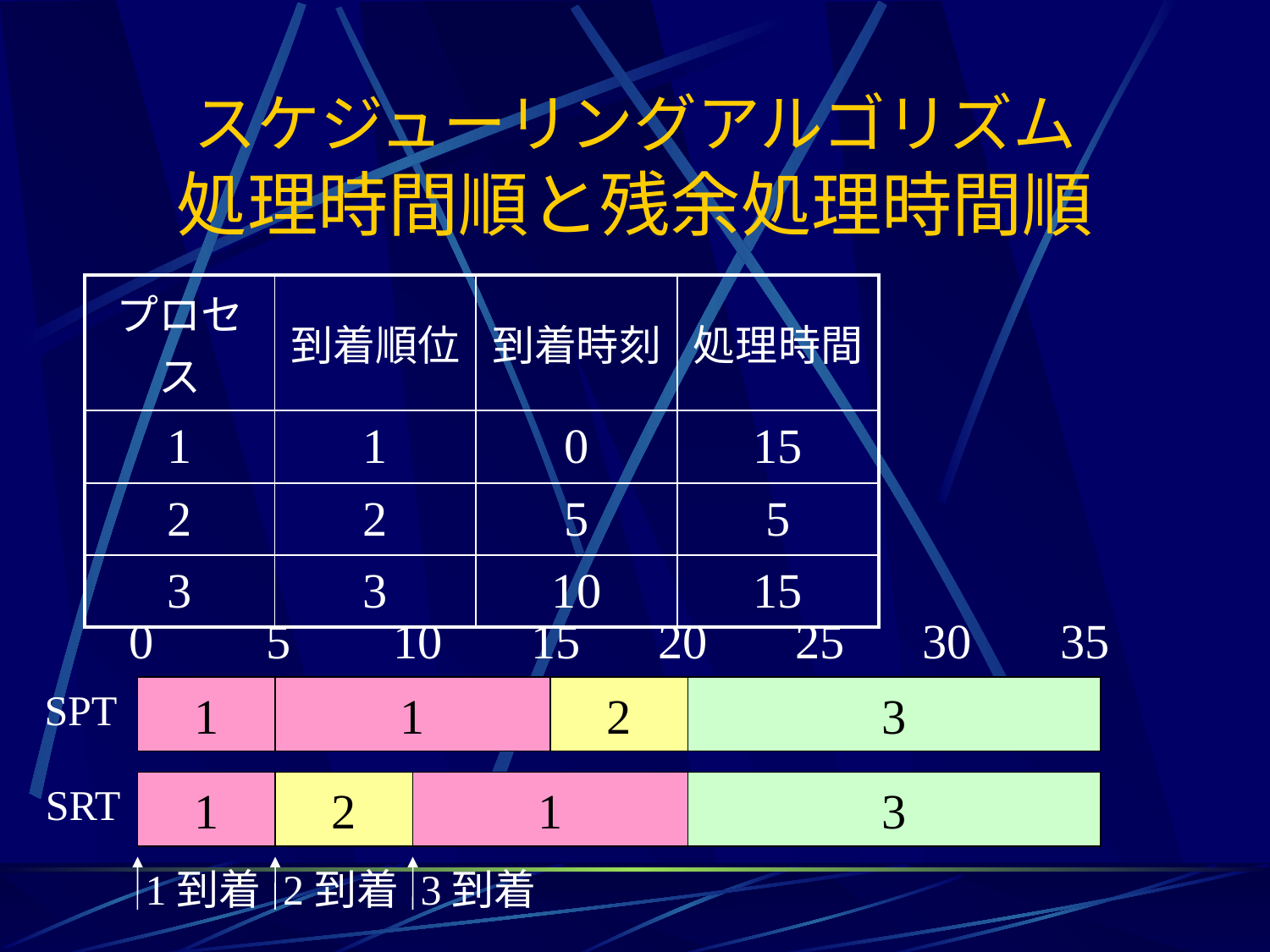

# スケジューリングアルゴリズム 処理時間順と残余処理時間順
| プロセス | 到着順位 | 到着時刻 | 処理時間 |
| --- | --- | --- | --- |
| 1 | 1 | 0 | 15 |
| 2 | 2 | 5 | 5 |
| 3 | 3 | 10 | 15 |
0
5
10
15
20
25
30
35
SPT
1
1
2
3
SRT
1
2
1
3

1到着

2到着

3到着